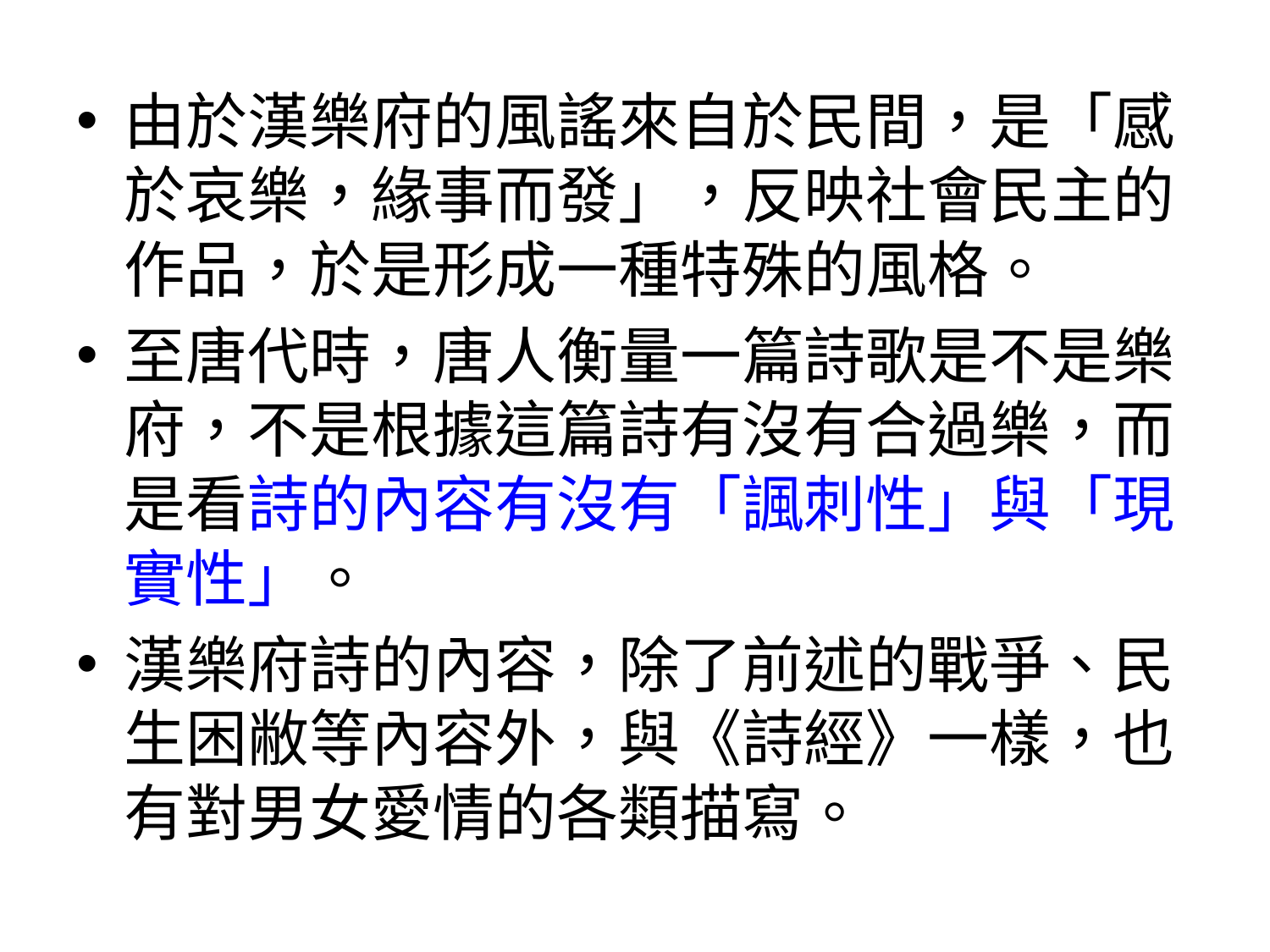

由於漢樂府的風謠來自於民間，是「感於哀樂，緣事而發」，反映社會民主的作品，於是形成一種特殊的風格。
至唐代時，唐人衡量一篇詩歌是不是樂府，不是根據這篇詩有沒有合過樂，而是看詩的內容有沒有「諷刺性」與「現實性」。
漢樂府詩的內容，除了前述的戰爭、民生困敝等內容外，與《詩經》一樣，也有對男女愛情的各類描寫。